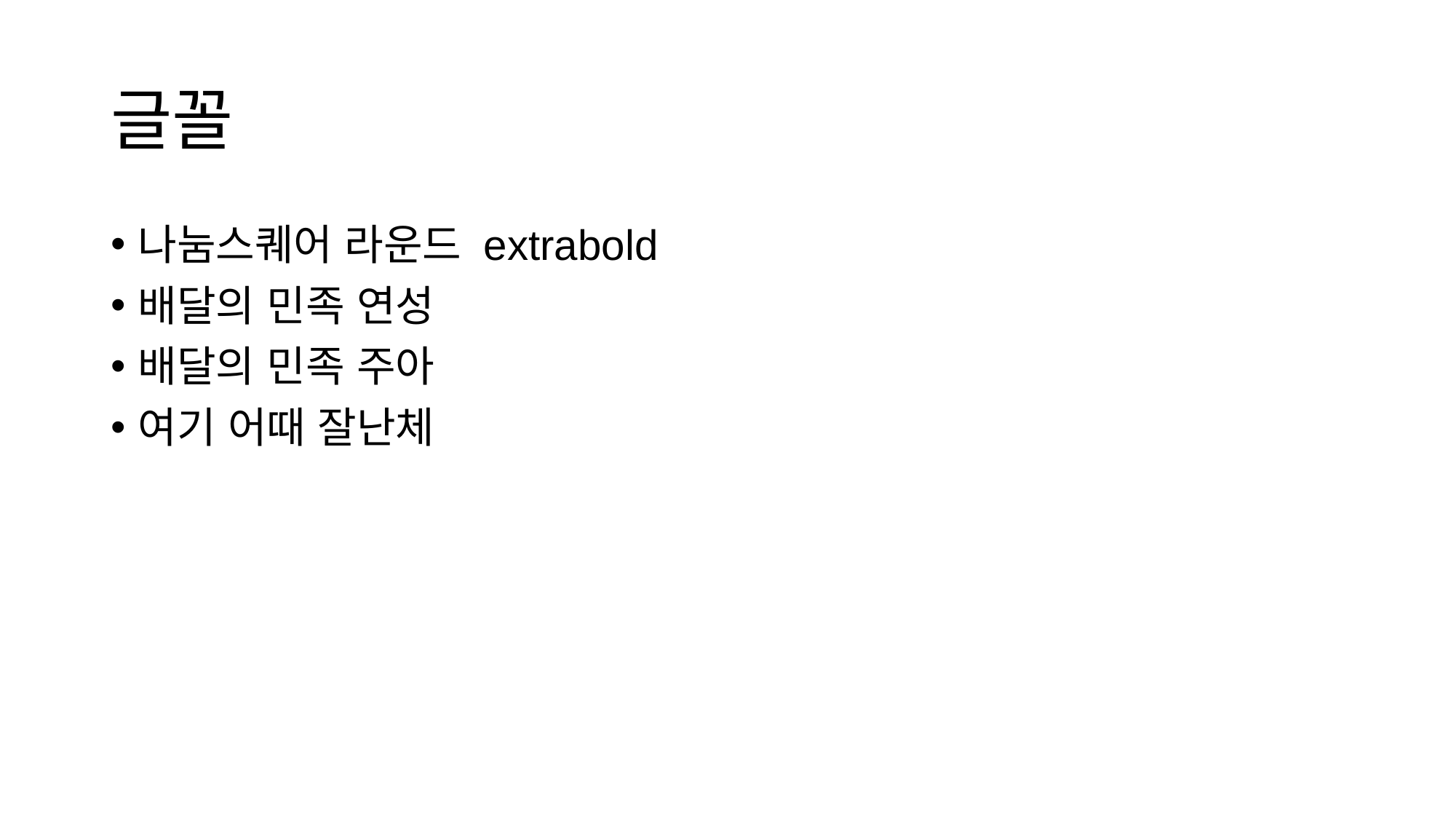

# 글꼴
나눔스퀘어 라운드 extrabold
배달의 민족 연성
배달의 민족 주아
여기 어때 잘난체